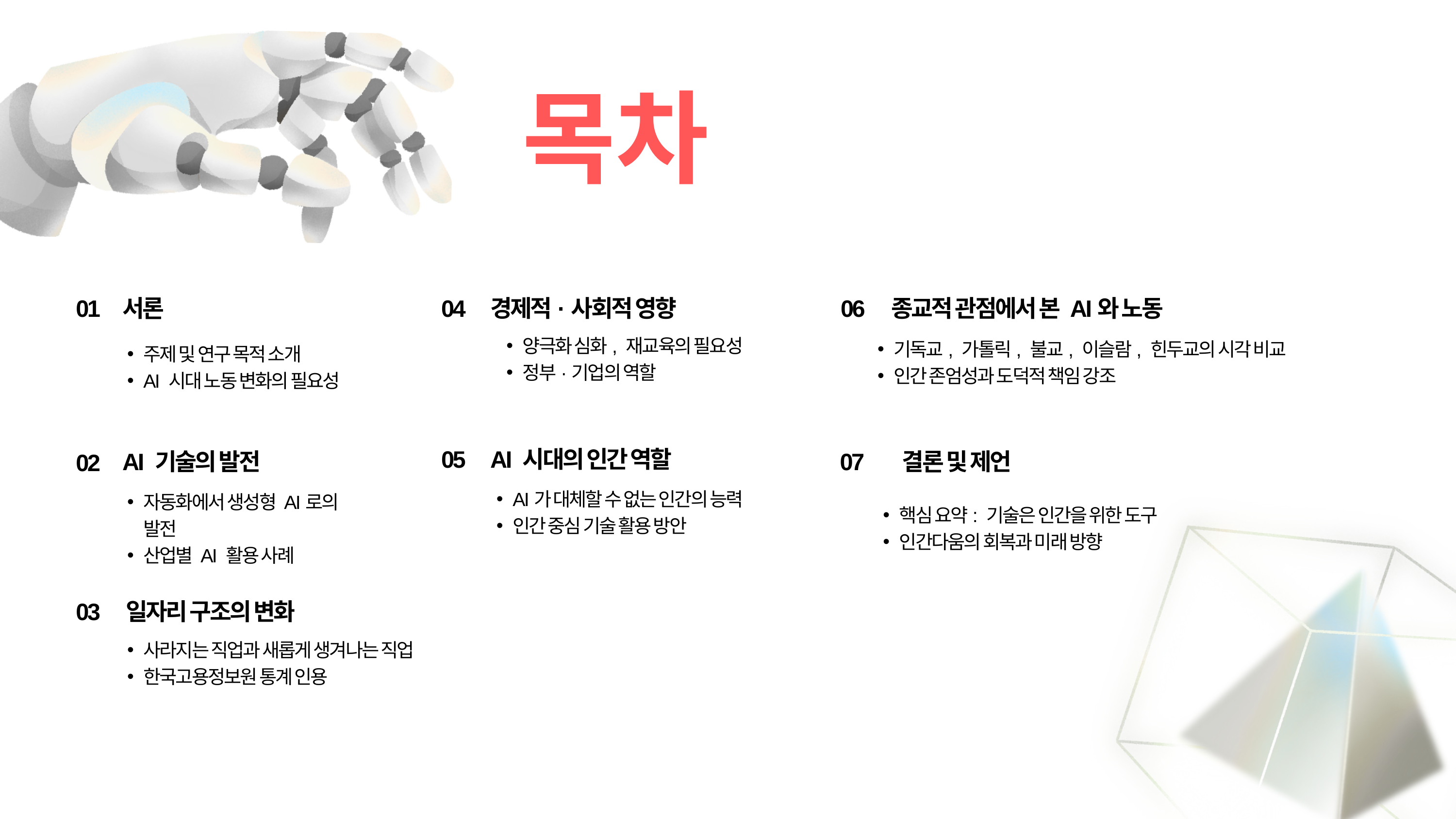

목차
01
서론
04
경제적·사회적 영향
06
종교적 관점에서 본 AI와 노동
양극화 심화, 재교육의 필요성
정부·기업의 역할
기독교, 가톨릭, 불교, 이슬람, 힌두교의 시각 비교
인간 존엄성과 도덕적 책임 강조
주제 및 연구 목적 소개
AI 시대 노동 변화의 필요성
05
AI 시대의 인간 역할
AI 기술의 발전
07
 결론 및 제언
02
AI가 대체할 수 없는 인간의 능력
인간 중심 기술 활용 방안
자동화에서 생성형 AI로의 발전
산업별 AI 활용 사례

핵심 요약: 기술은 인간을 위한 도구
인간다움의 회복과 미래 방향
03
일자리 구조의 변화
사라지는 직업과 새롭게 생겨나는 직업
한국고용정보원 통계 인용